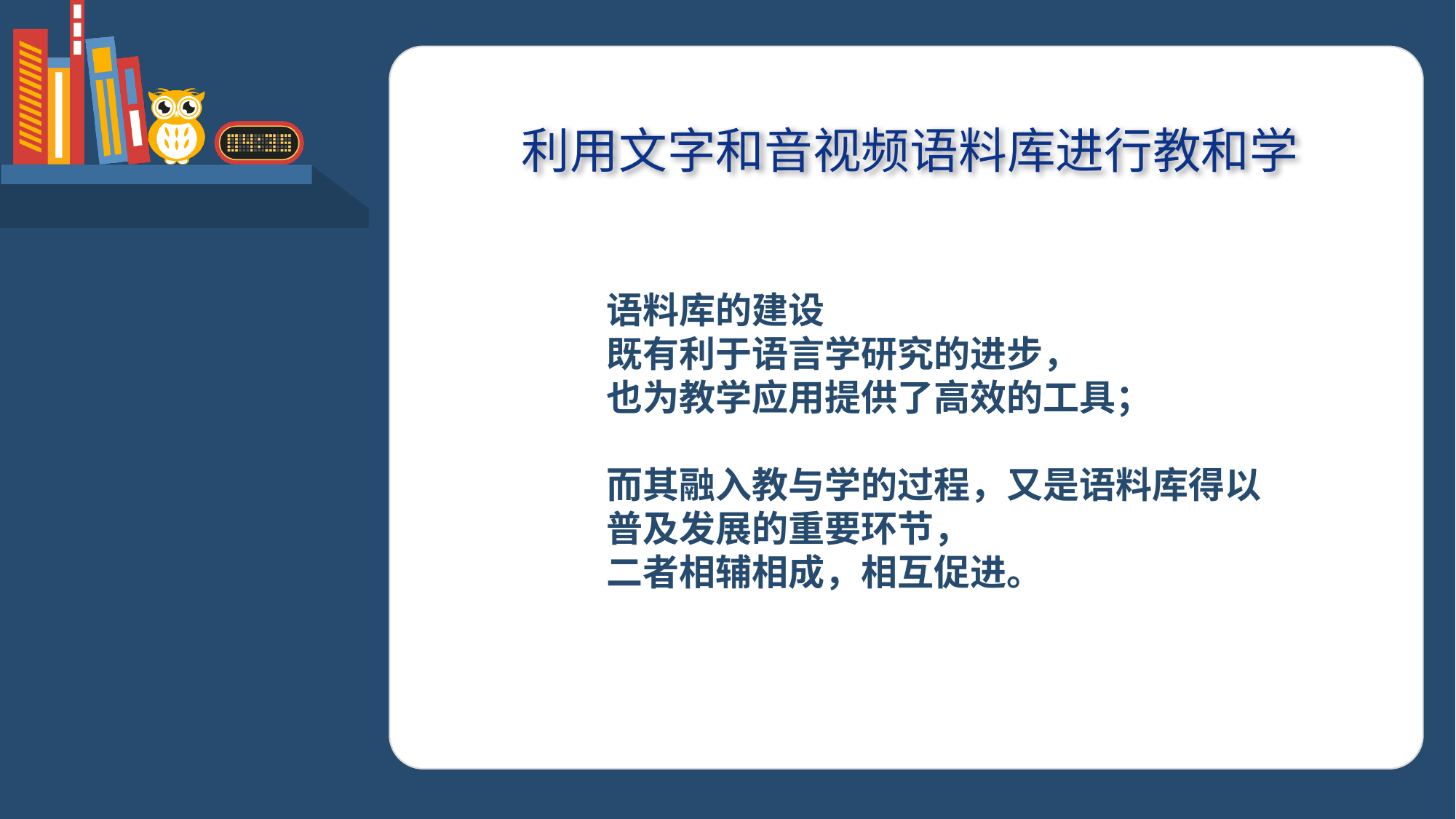

利用文字和音视频语料库进行教和学
语料库的建设
既有利于语言学研究的进步，
也为教学应用提供了高效的工具；

而其融入教与学的过程，又是语料库得以普及发展的重要环节，
二者相辅相成，相互促进。